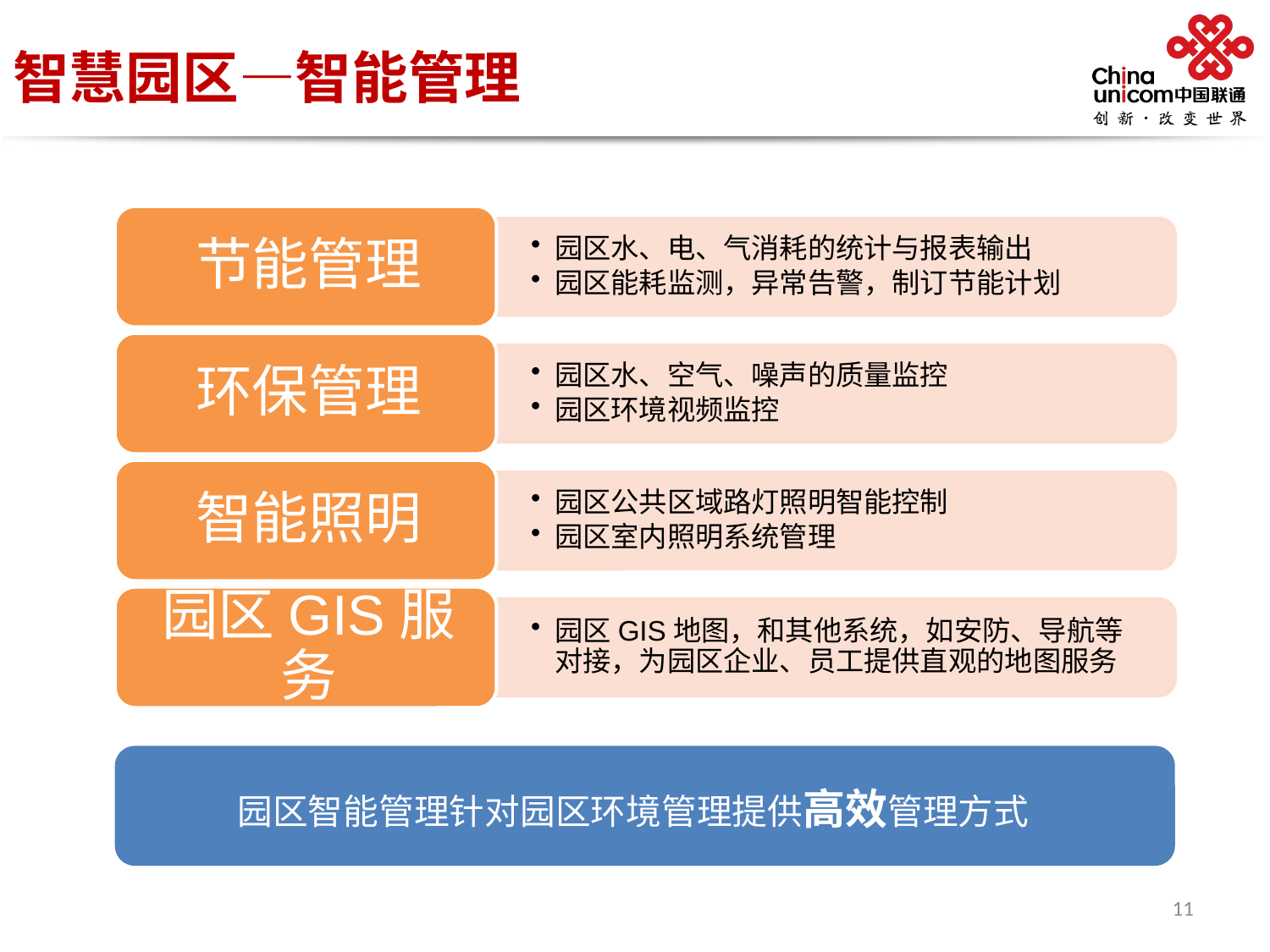

# 智慧园区—智能管理
园区水、电、气消耗的统计与报表输出
园区能耗监测，异常告警，制订节能计划
节能管理
园区水、空气、噪声的质量监控
园区环境视频监控
环保管理
园区公共区域路灯照明智能控制
园区室内照明系统管理
智能照明
园区GIS地图，和其他系统，如安防、导航等对接，为园区企业、员工提供直观的地图服务
园区GIS服务

园区智能管理针对园区环境管理提供高效管理方式
11